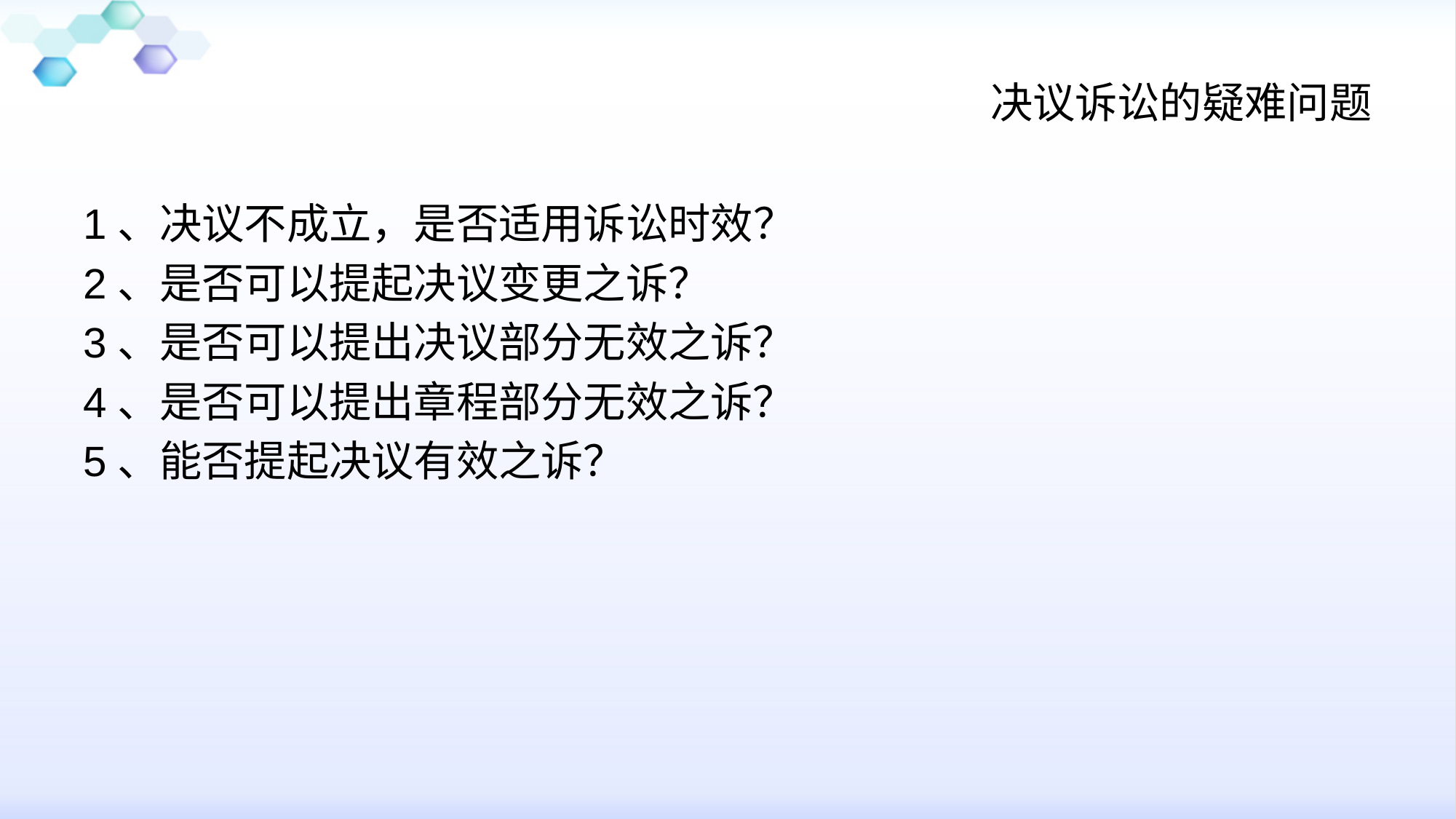

# 决议诉讼的疑难问题
1、决议不成立，是否适用诉讼时效？
2、是否可以提起决议变更之诉？
3、是否可以提出决议部分无效之诉？
4、是否可以提出章程部分无效之诉？
5、能否提起决议有效之诉？